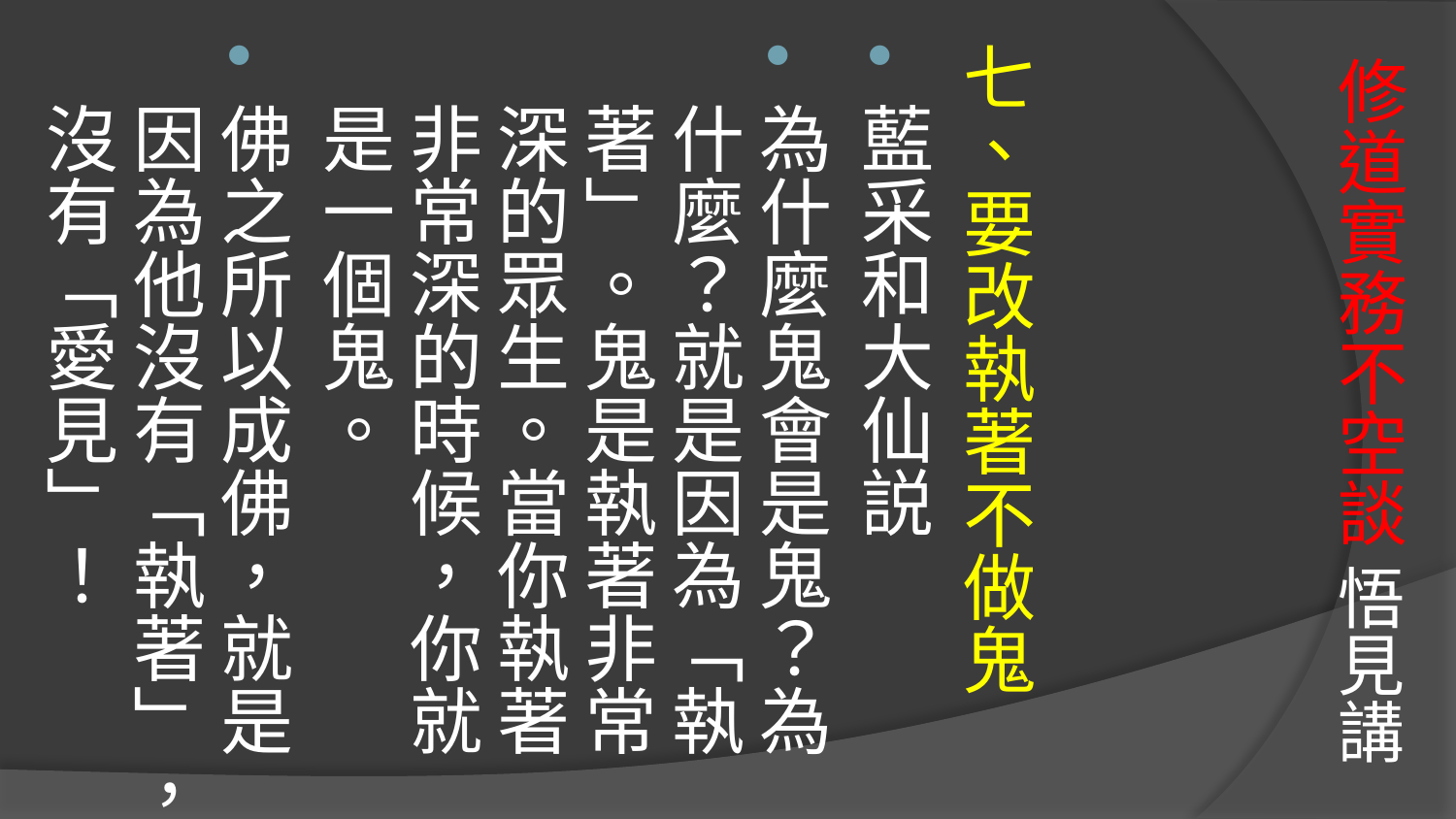

七、要改執著不做鬼
藍采和大仙説
為什麼鬼會是鬼？為什麼？就是因為「執著」。鬼是執著非常深的眾生。當你執著非常深的時候，你就是一個鬼。
佛之所以成佛，就是因為他沒有「執著」，沒有「愛見」！
# 修道實務不空談 悟見講